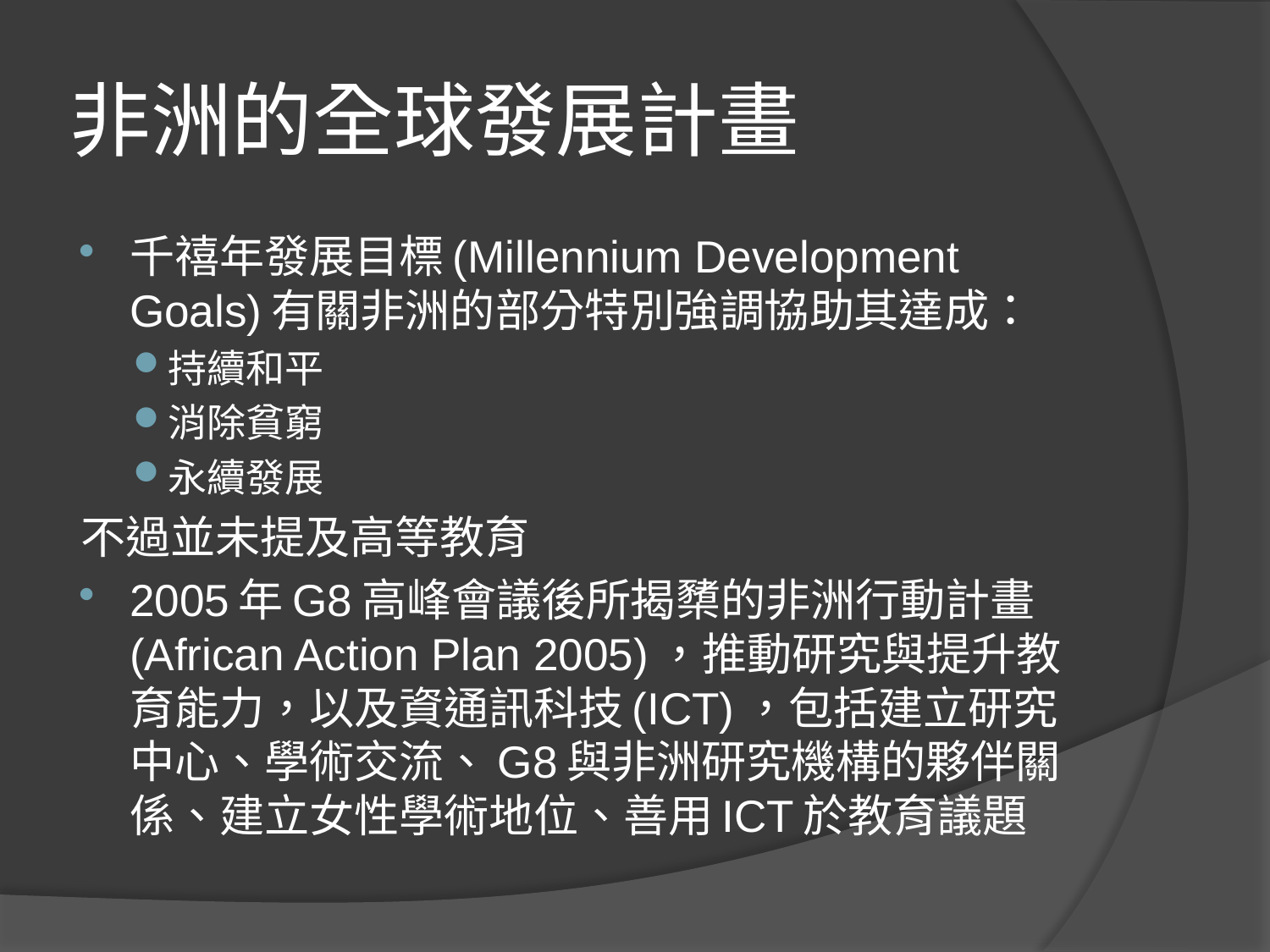

# 非洲的全球發展計畫
千禧年發展目標(Millennium Development Goals)有關非洲的部分特別強調協助其達成：
持續和平
消除貧窮
永續發展
不過並未提及高等教育
2005年G8高峰會議後所揭櫫的非洲行動計畫(African Action Plan 2005)，推動研究與提升教育能力，以及資通訊科技(ICT)，包括建立研究中心、學術交流、G8與非洲研究機構的夥伴關係、建立女性學術地位、善用ICT於教育議題